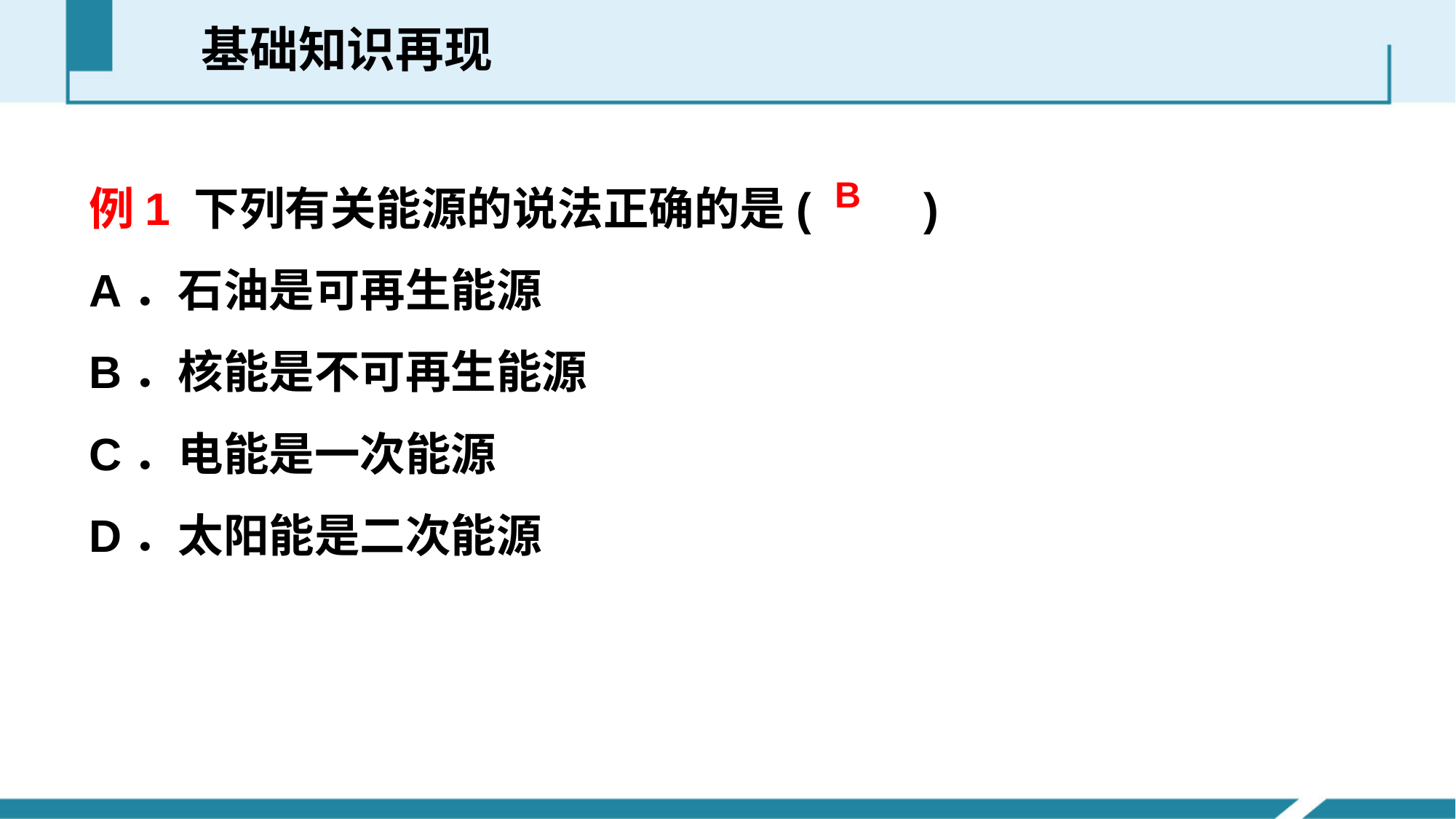

基础知识再现
例1 下列有关能源的说法正确的是(　　)
A．石油是可再生能源
B．核能是不可再生能源
C．电能是一次能源
D．太阳能是二次能源
B